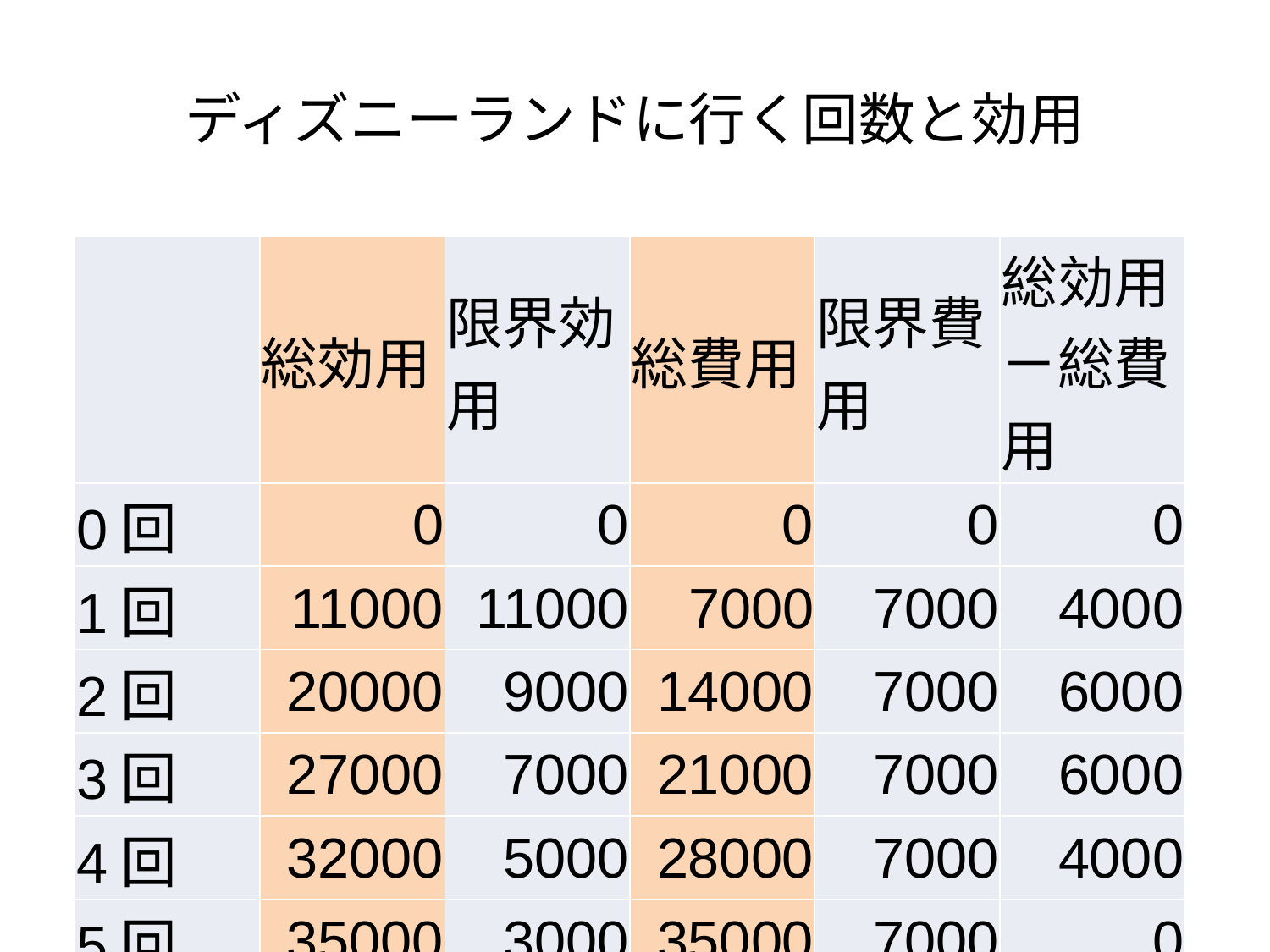

# ディズニーランドに行く回数と効用
|  | 総効用 | 限界効用 | 総費用 | 限界費用 | 総効用－総費用 |
| --- | --- | --- | --- | --- | --- |
| 0回 | 0 | 0 | 0 | 0 | 0 |
| 1回 | 11000 | 11000 | 7000 | 7000 | 4000 |
| 2回 | 20000 | 9000 | 14000 | 7000 | 6000 |
| 3回 | 27000 | 7000 | 21000 | 7000 | 6000 |
| 4回 | 32000 | 5000 | 28000 | 7000 | 4000 |
| 5回 | 35000 | 3000 | 35000 | 7000 | 0 |